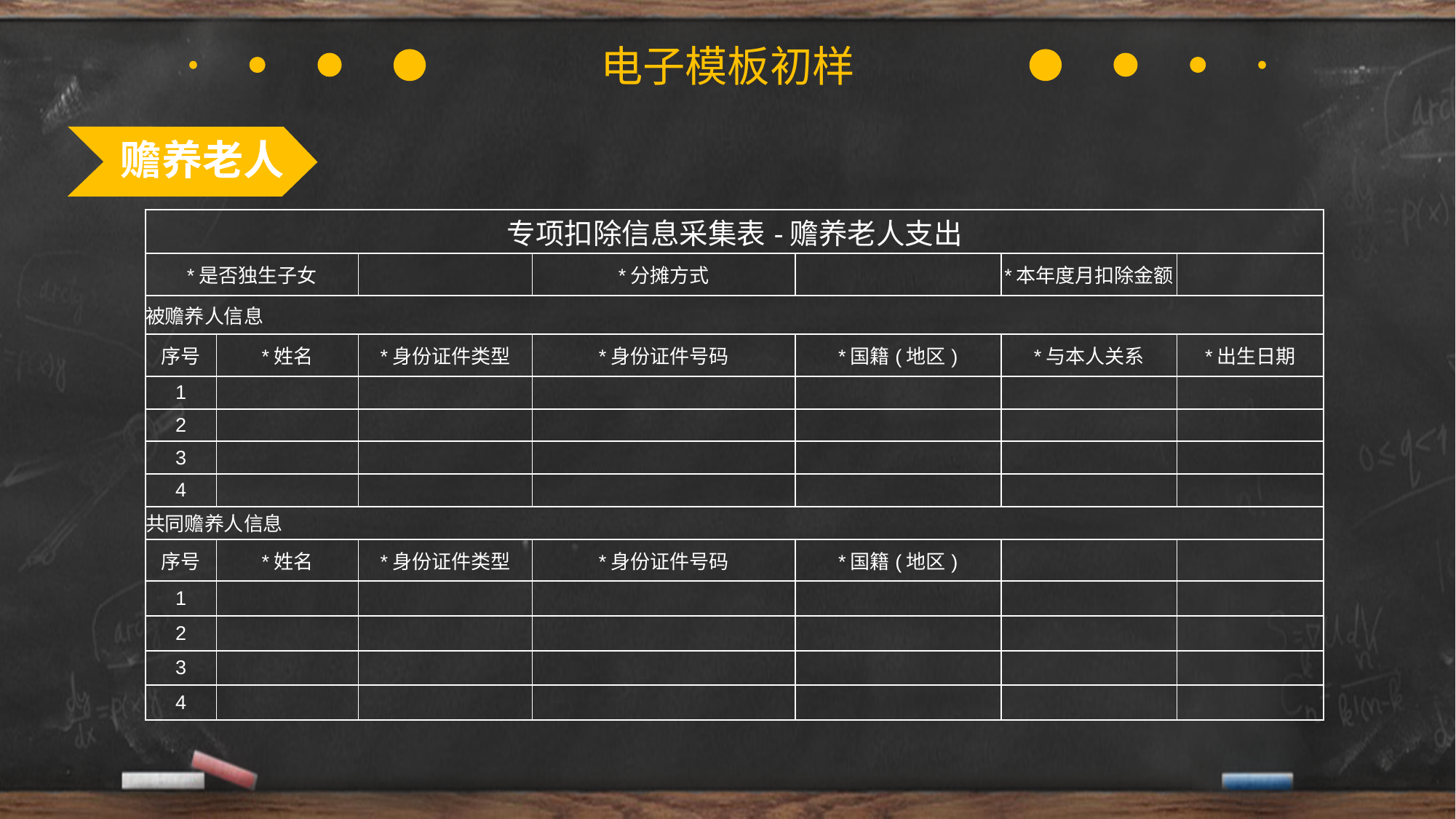

电子模板初样

赡养老人
| 专项扣除信息采集表-赡养老人支出 |  |  |  |  |  |  |
| --- | --- | --- | --- | --- | --- | --- |
| \*是否独生子女 |  |  | \*分摊方式 |  | \*本年度月扣除金额 |  |
| 被赡养人信息 |  |  |  |  |  |  |
| 序号 | \*姓名 | \*身份证件类型 | \*身份证件号码 | \*国籍(地区) | \*与本人关系 | \*出生日期 |
| 1 |  |  |  |  |  |  |
| 2 |  |  |  |  |  |  |
| 3 |  |  |  |  |  |  |
| 4 |  |  |  |  |  |  |
| 共同赡养人信息 |  |  |  |  |  |  |
| 序号 | \*姓名 | \*身份证件类型 | \*身份证件号码 | \*国籍(地区) |  |  |
| 1 |  |  |  |  |  |  |
| 2 |  |  |  |  |  |  |
| 3 |  |  |  |  |  |  |
| 4 |  |  |  |  |  |  |